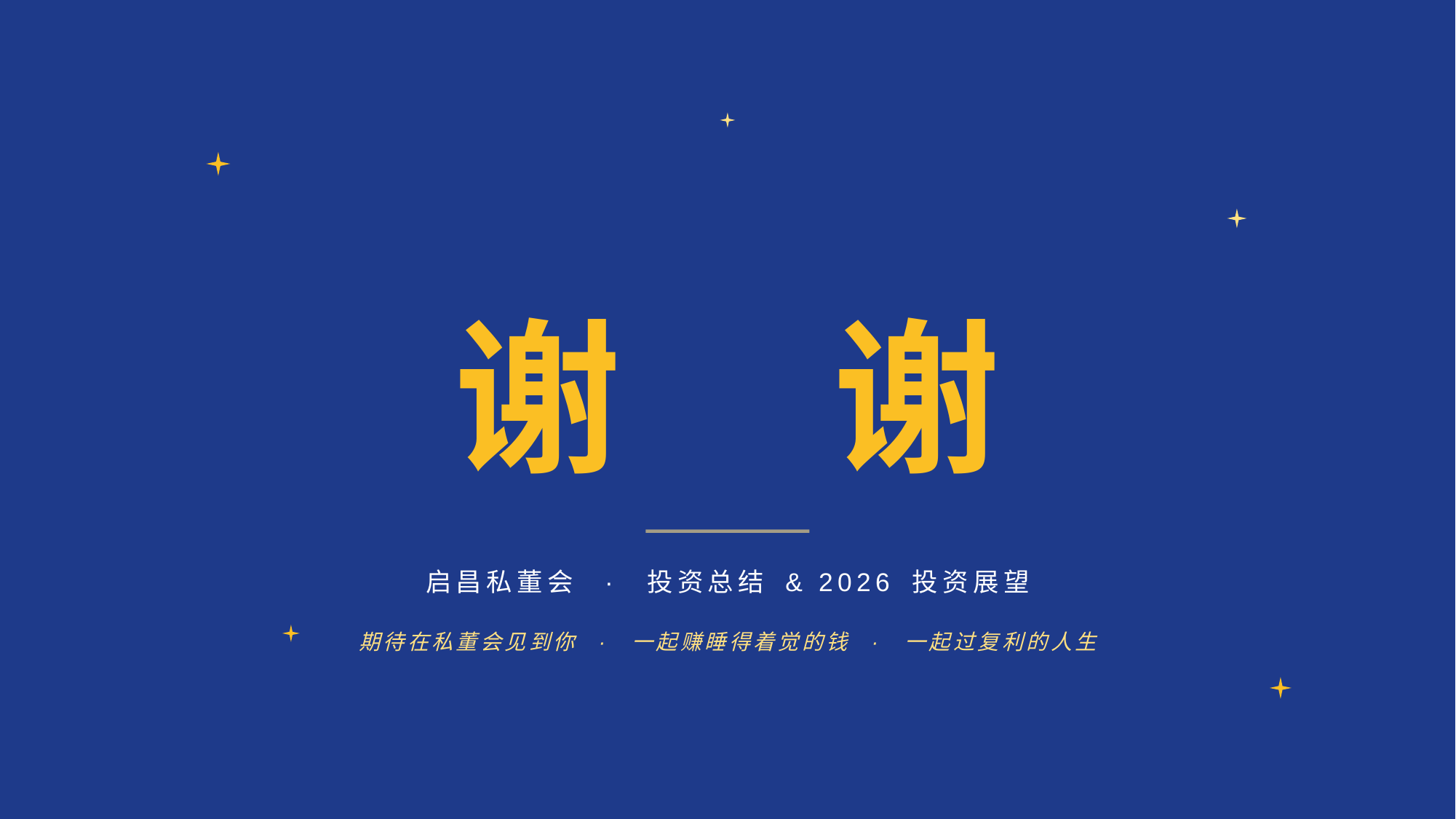

谢  谢

启昌私董会  ·  投资总结 & 2026 投资展望
期待在私董会见到你  ·  一起赚睡得着觉的钱  ·  一起过复利的人生